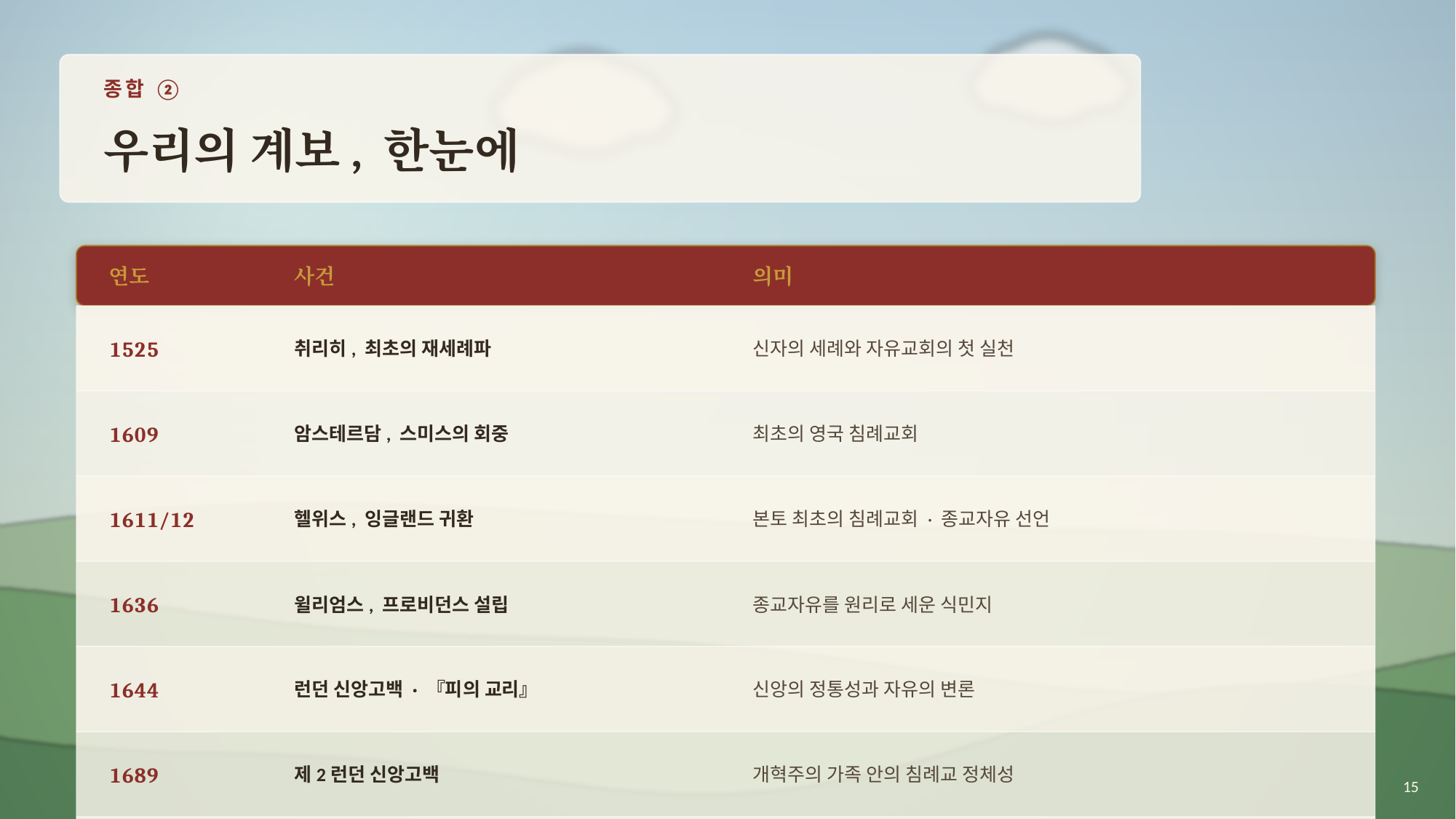

종합 ②
우리의 계보, 한눈에

연도
사건
의미

1525
취리히, 최초의 재세례파
신자의 세례와 자유교회의 첫 실천

1609
암스테르담, 스미스의 회중
최초의 영국 침례교회

1611/12
헬위스, 잉글랜드 귀환
본토 최초의 침례교회 · 종교자유 선언

1636
윌리엄스, 프로비던스 설립
종교자유를 원리로 세운 식민지

1644
런던 신앙고백 · 『피의 교리』
신앙의 정통성과 자유의 변론

1689
제2런던 신앙고백
개혁주의 가족 안의 침례교 정체성
15

1792
캐리, 침례교 선교회
선교의 시대를 여는 첫걸음